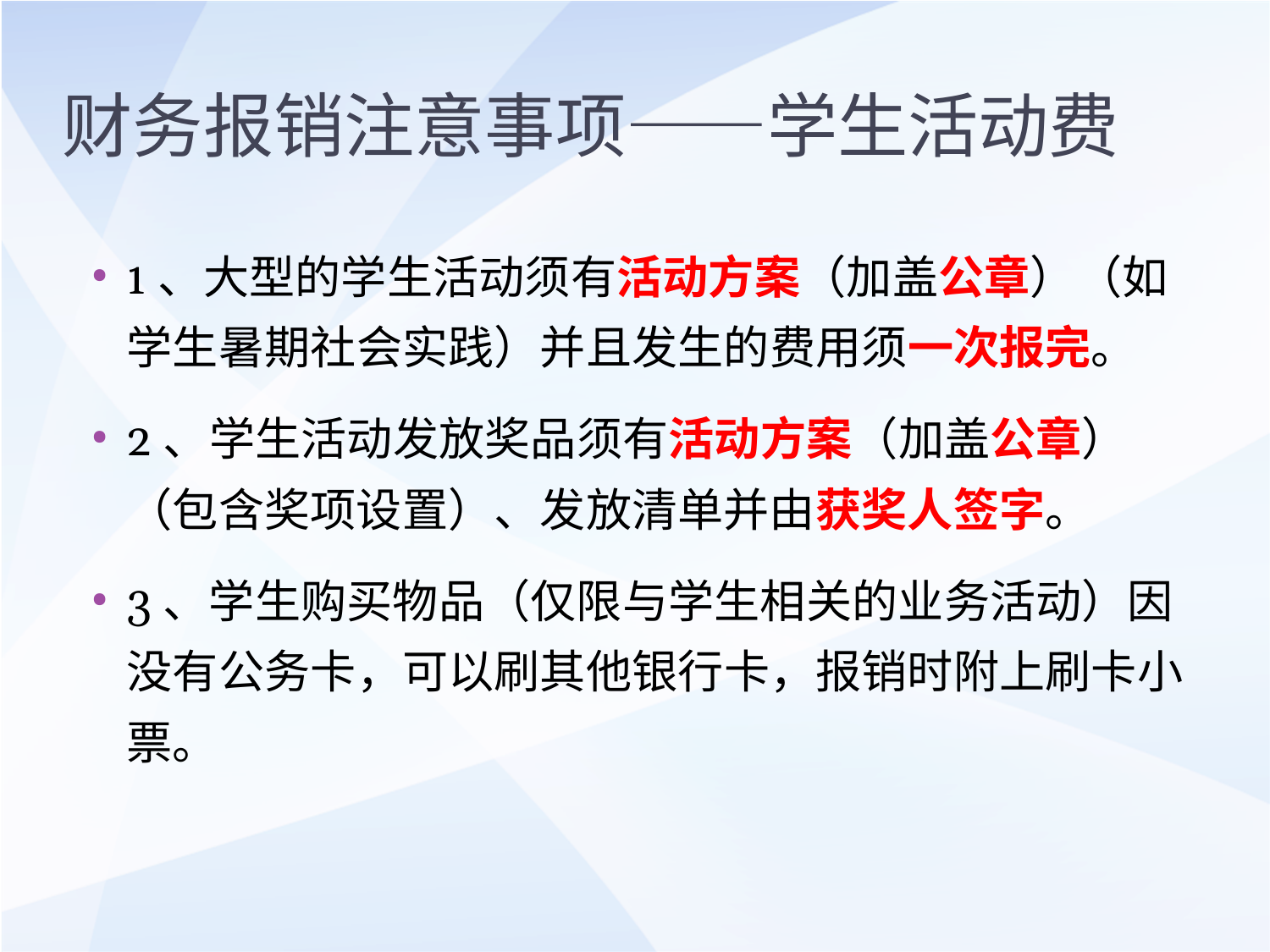

财务报销注意事项——学生活动费
1、大型的学生活动须有活动方案（加盖公章）（如学生暑期社会实践）并且发生的费用须一次报完。
2、学生活动发放奖品须有活动方案（加盖公章）（包含奖项设置）、发放清单并由获奖人签字。
3、学生购买物品（仅限与学生相关的业务活动）因没有公务卡，可以刷其他银行卡，报销时附上刷卡小票。